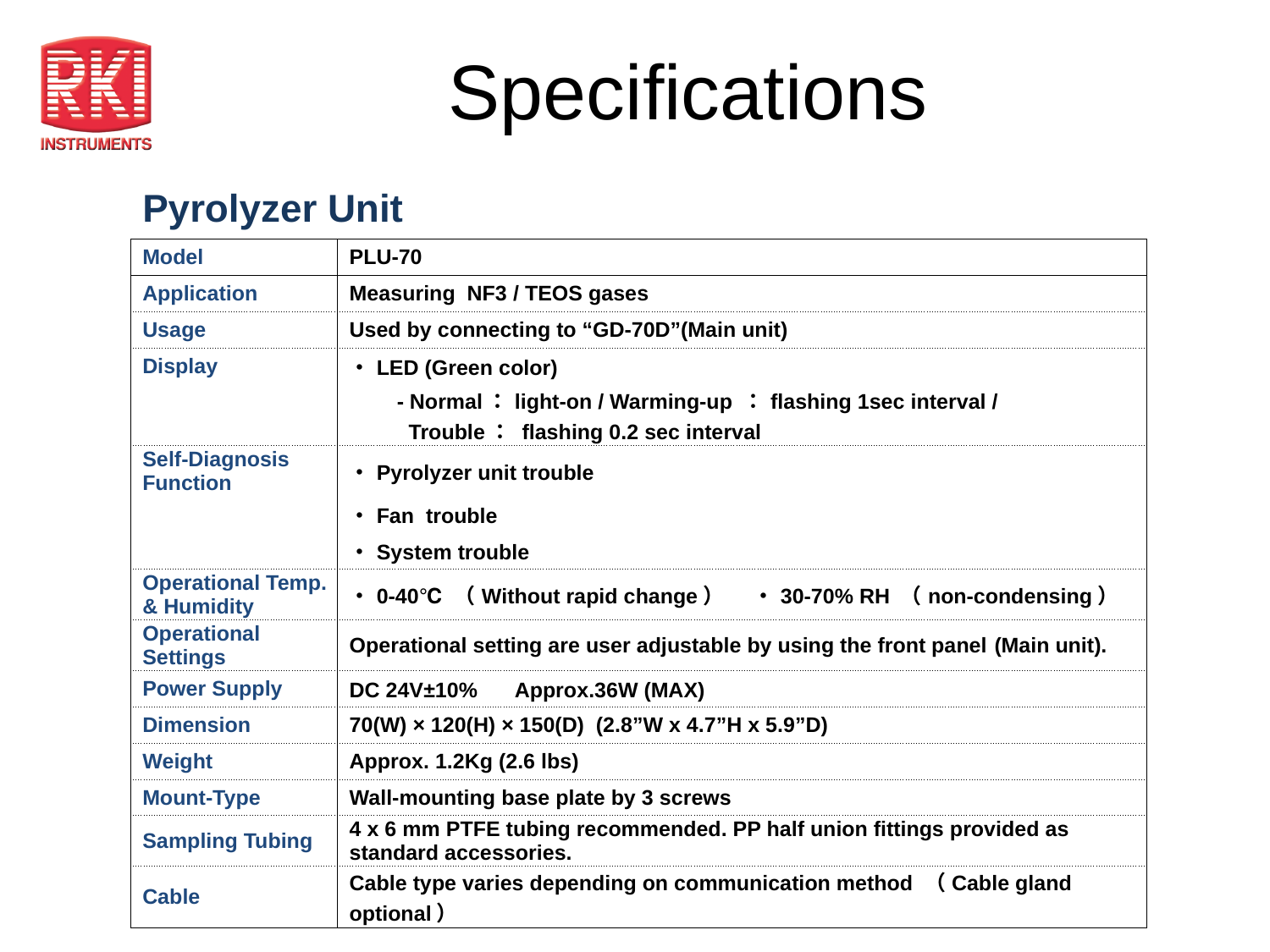

# Specifications
| Pyrolyzer Unit |  |
| --- | --- |
| Model | PLU-70 |
| Application | Measuring NF3 / TEOS gases |
| Usage | Used by connecting to “GD-70D”(Main unit) |
| Display | ・LED (Green color) |
|  | - Normal：light-on / Warming-up ：flashing 1sec interval / Trouble： flashing 0.2 sec interval |
| Self-Diagnosis Function | ・Pyrolyzer unit trouble |
|  | ・Fan trouble |
|  | ・System trouble |
| Operational Temp. & Humidity | ・0-40℃ （Without rapid change） ・30-70% RH （non-condensing） |
| Operational Settings | Operational setting are user adjustable by using the front panel (Main unit). |
| Power Supply | DC 24V±10%　 Approx.36W (MAX) |
| Dimension | 70(W) × 120(H) × 150(D) (2.8”W x 4.7”H x 5.9”D) |
| Weight | Approx. 1.2Kg (2.6 lbs) |
| Mount-Type | Wall-mounting base plate by 3 screws |
| Sampling Tubing | 4 x 6 mm PTFE tubing recommended. PP half union fittings provided as standard accessories. |
| Cable | Cable type varies depending on communication method （Cable gland optional） |
|  |  |